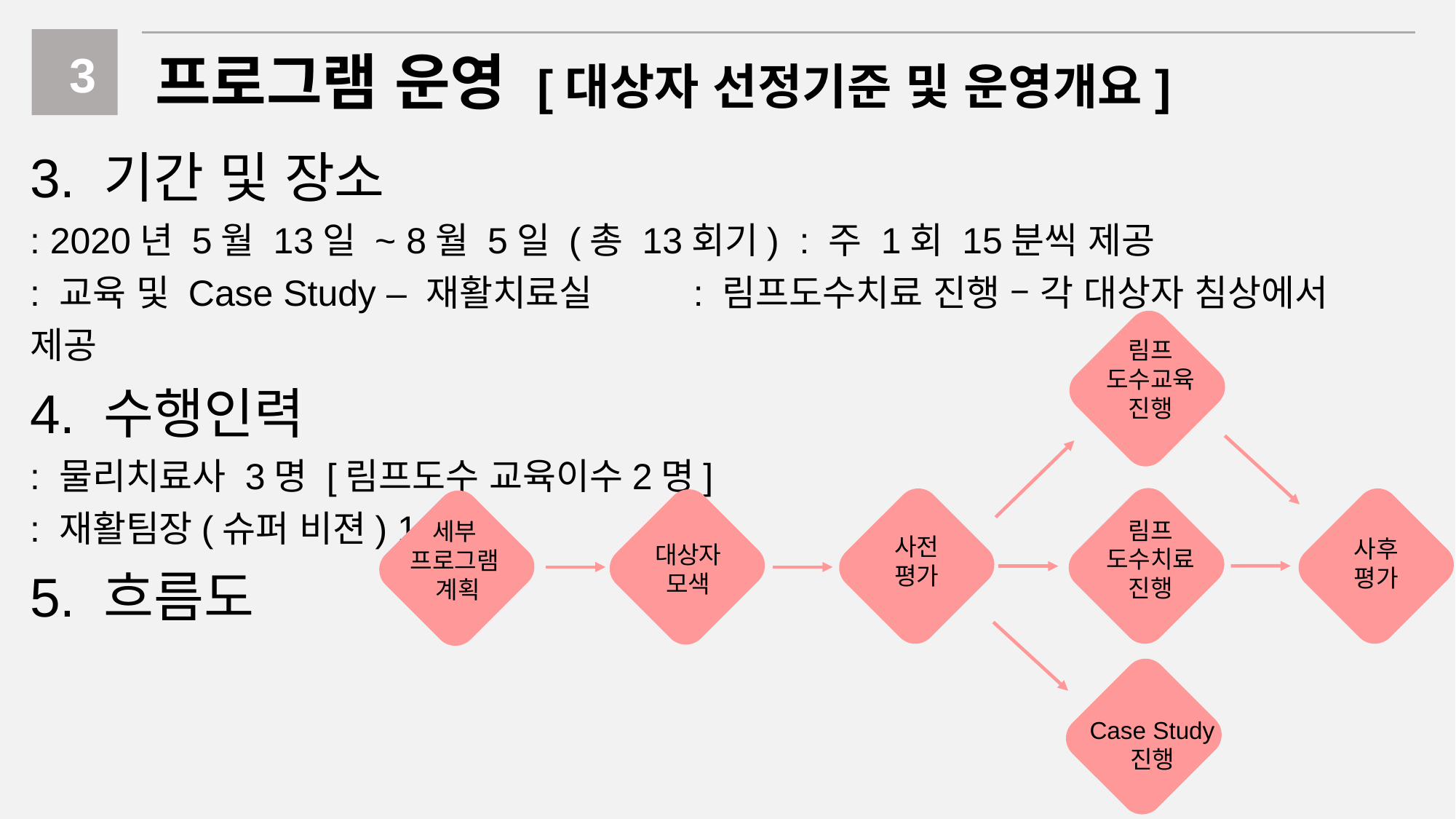

3
프로그램 운영 [대상자 선정기준 및 운영개요]
3. 기간 및 장소
: 2020년 5월 13일 ~ 8월 5일 (총 13회기)  : 주 1회 15분씩 제공
: 교육 및 Case Study – 재활치료실         : 림프도수치료 진행 – 각 대상자 침상에서 제공
4. 수행인력
: 물리치료사 3명 [림프도수 교육이수2명]
: 재활팀장(슈퍼 비젼) 1명
5. 흐름도

림프
도수교육
진행

림프
도수치료
진행
세부
프로그램
계획
사전
평가
사후
평가
대상자
모색

Case Study
진행